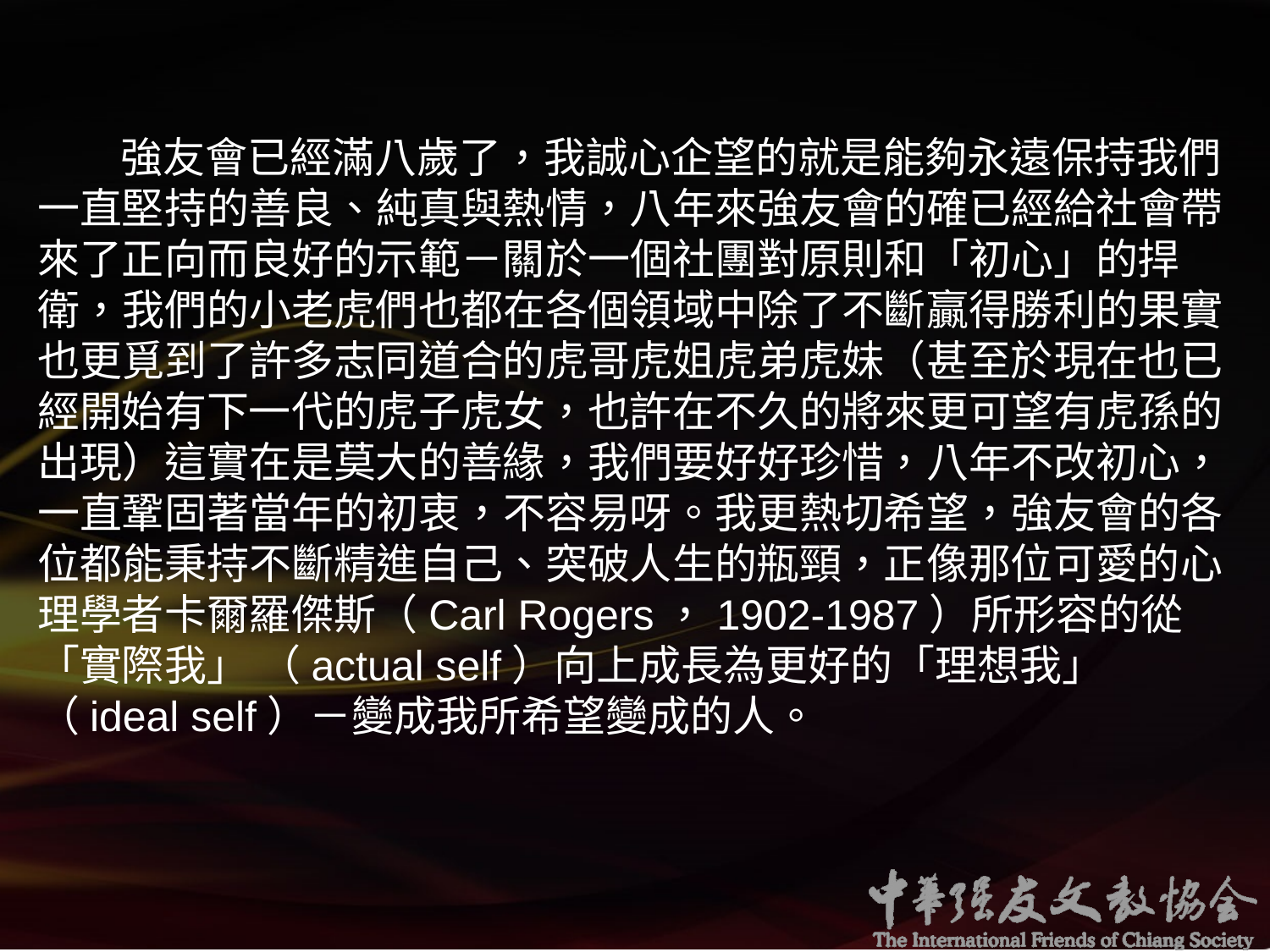

強友會已經滿八歲了，我誠心企望的就是能夠永遠保持我們一直堅持的善良、純真與熱情，八年來強友會的確已經給社會帶來了正向而良好的示範－關於一個社團對原則和「初心」的捍衛，我們的小老虎們也都在各個領域中除了不斷贏得勝利的果實也更覓到了許多志同道合的虎哥虎姐虎弟虎妹（甚至於現在也已經開始有下一代的虎子虎女，也許在不久的將來更可望有虎孫的出現）這實在是莫大的善緣，我們要好好珍惜，八年不改初心，一直鞏固著當年的初衷，不容易呀。我更熱切希望，強友會的各位都能秉持不斷精進自己、突破人生的瓶頸，正像那位可愛的心理學者卡爾羅傑斯（Carl Rogers，1902-1987）所形容的從「實際我」 （actual self）向上成長為更好的「理想我」（ideal self）－變成我所希望變成的人。